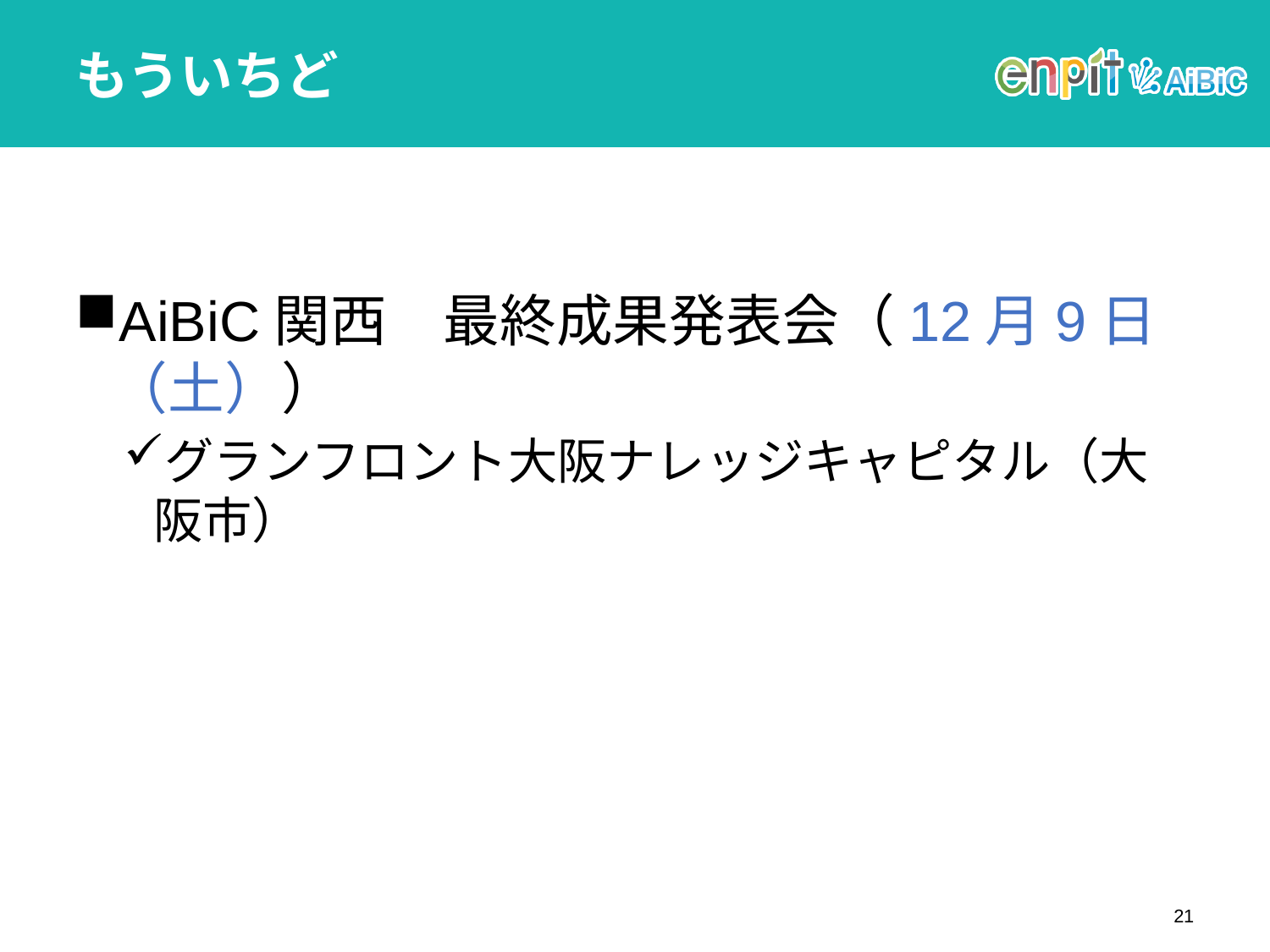

# もういちど
AiBiC関西　最終成果発表会（12月9日（土））
グランフロント大阪ナレッジキャピタル（大阪市）
21